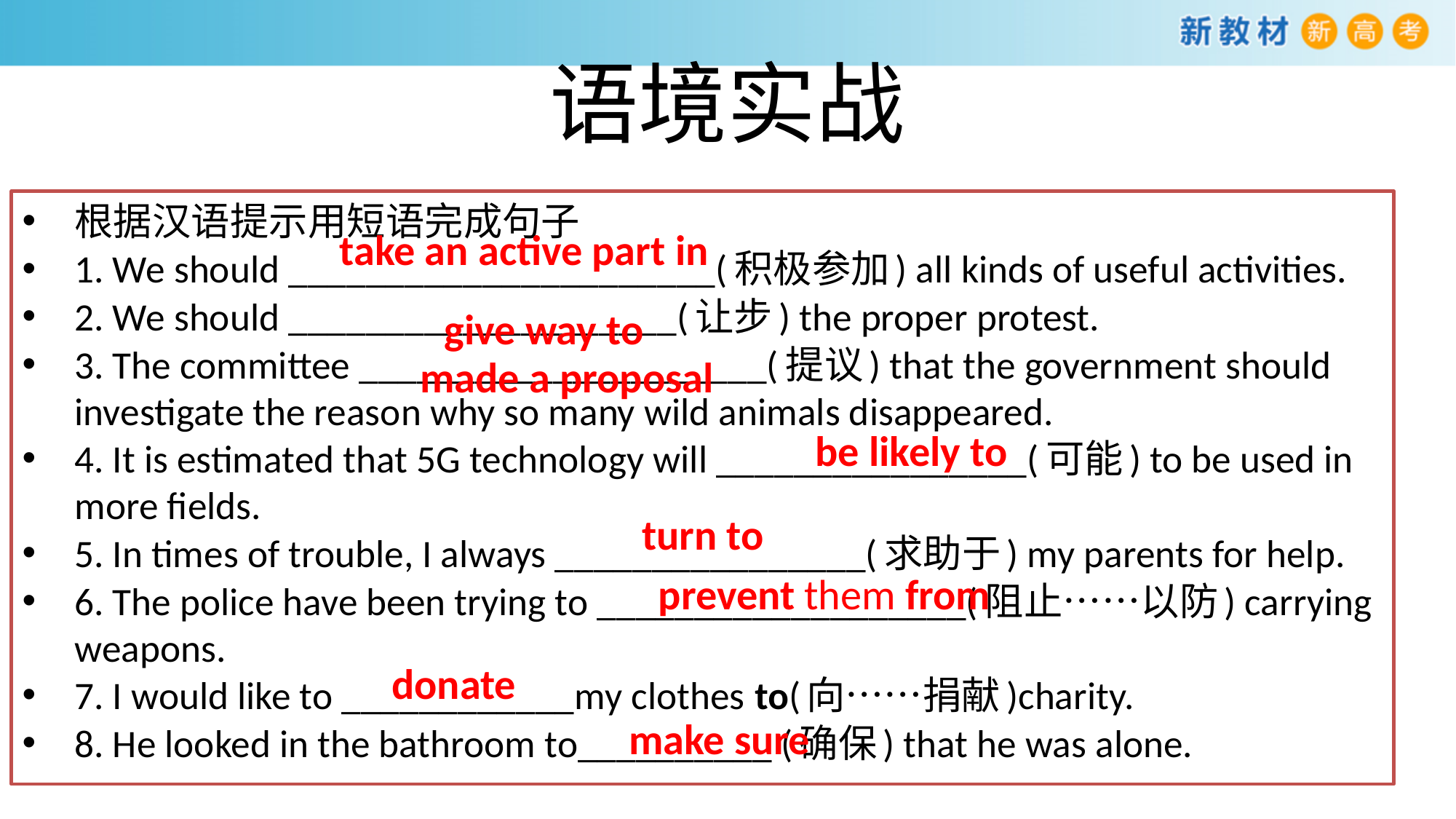

# 语境实战
根据汉语提示用短语完成句子
1. We should ______________________(积极参加) all kinds of useful activities.
2. We should ____________________(让步) the proper protest.
3. The committee _____________________(提议) that the government should investigate the reason why so many wild animals disappeared.
4. It is estimated that 5G technology will ________________(可能) to be used in more fields.
5. In times of trouble, I always ________________(求助于) my parents for help.
6. The police have been trying to ___________________(阻止……以防) carrying weapons.
7. I would like to ____________my clothes to(向……捐献)charity.
8. He looked in the bathroom to__________ (确保) that he was alone.

take an active part in
give way to
made a proposal
be likely to
turn to
prevent them from
donate
make sure